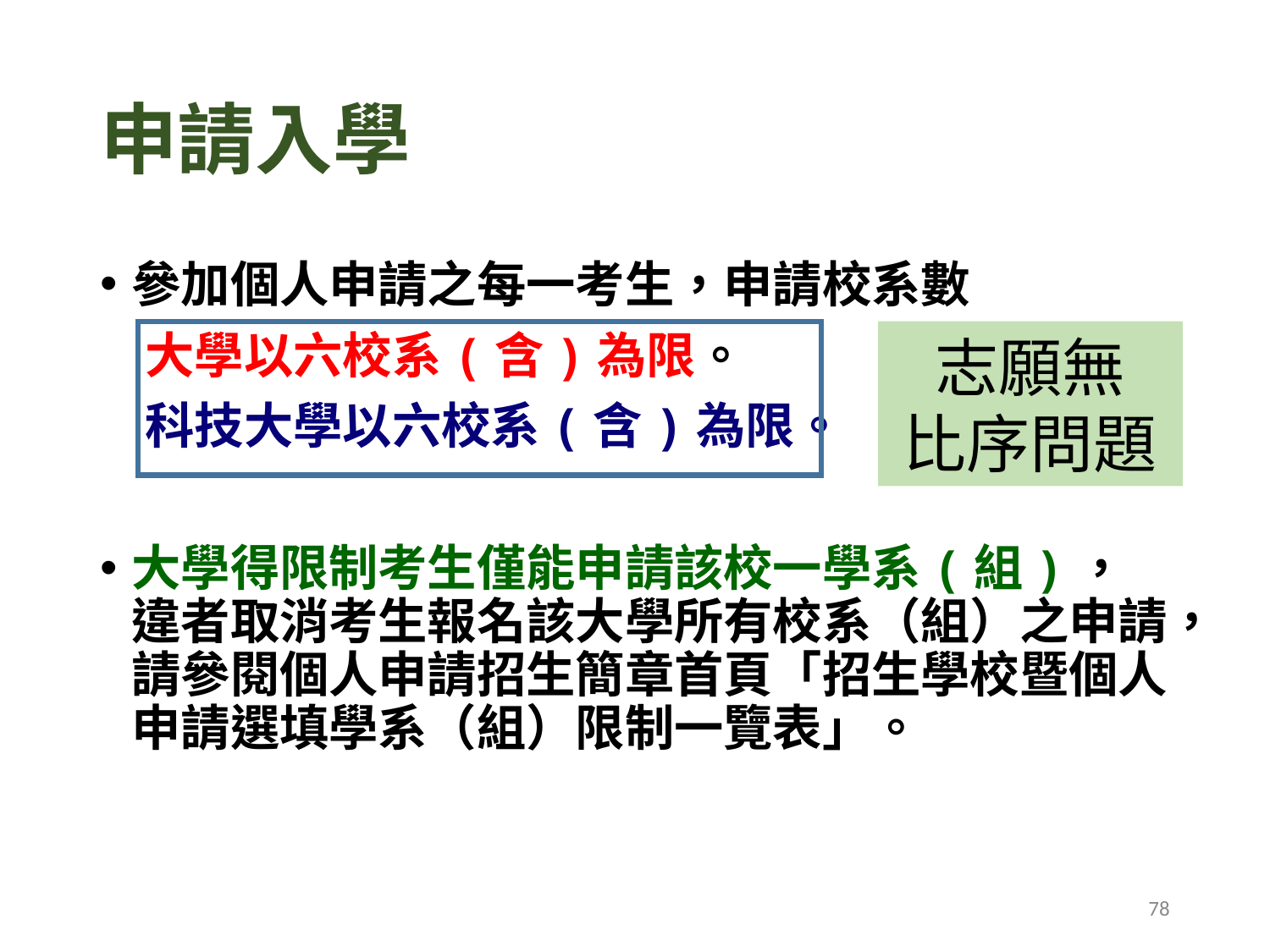

申請入學
參加個人申請之每一考生，申請校系數
   大學以六校系(含)為限。
   科技大學以六校系(含)為限。

大學得限制考生僅能申請該校一學系(組)，違者取消考生報名該大學所有校系（組）之申請，請參閱個人申請招生簡章首頁「招生學校暨個人申請選填學系（組）限制一覽表」。

志願無
比序問題
78